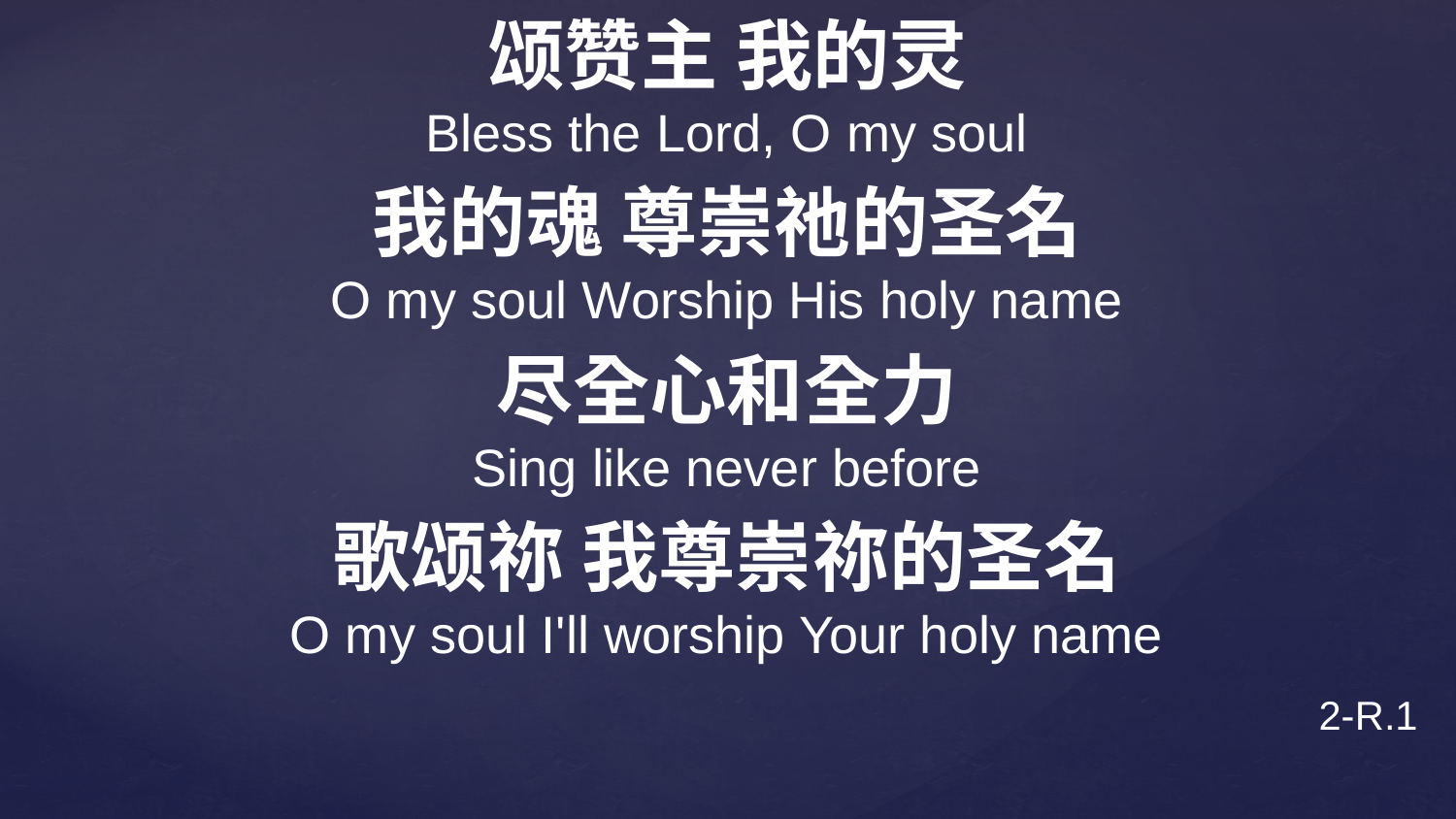

颂赞主 我的灵
Bless the Lord, O my soul
我的魂 尊崇祂的圣名
O my soul Worship His holy name
尽全心和全力
Sing like never before
歌颂祢 我尊崇祢的圣名
O my soul I'll worship Your holy name

2-R.1